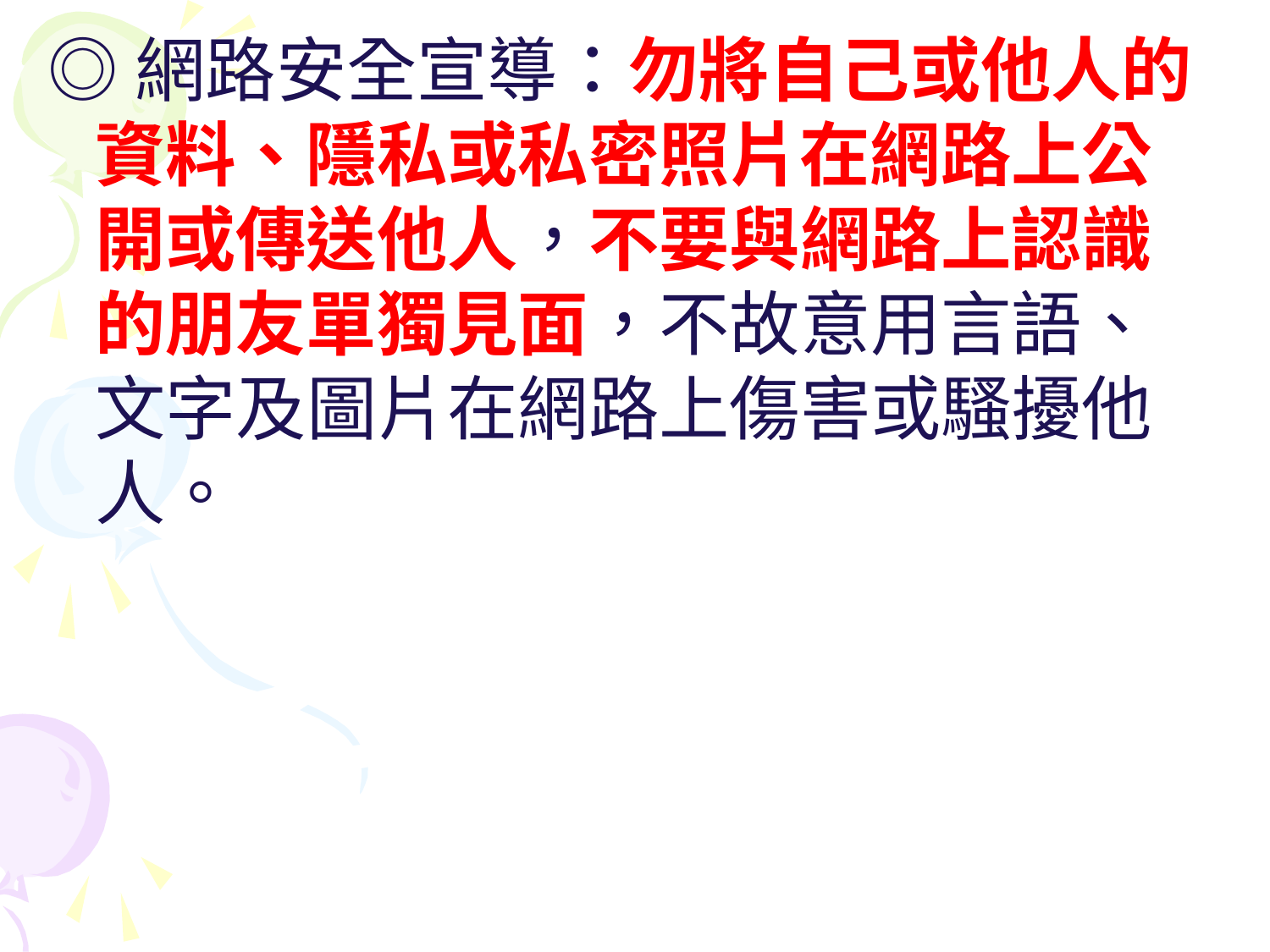

◎網路安全宣導：勿將自己或他人的資料、隱私或私密照片在網路上公開或傳送他人，不要與網路上認識的朋友單獨見面，不故意用言語、文字及圖片在網路上傷害或騷擾他人。